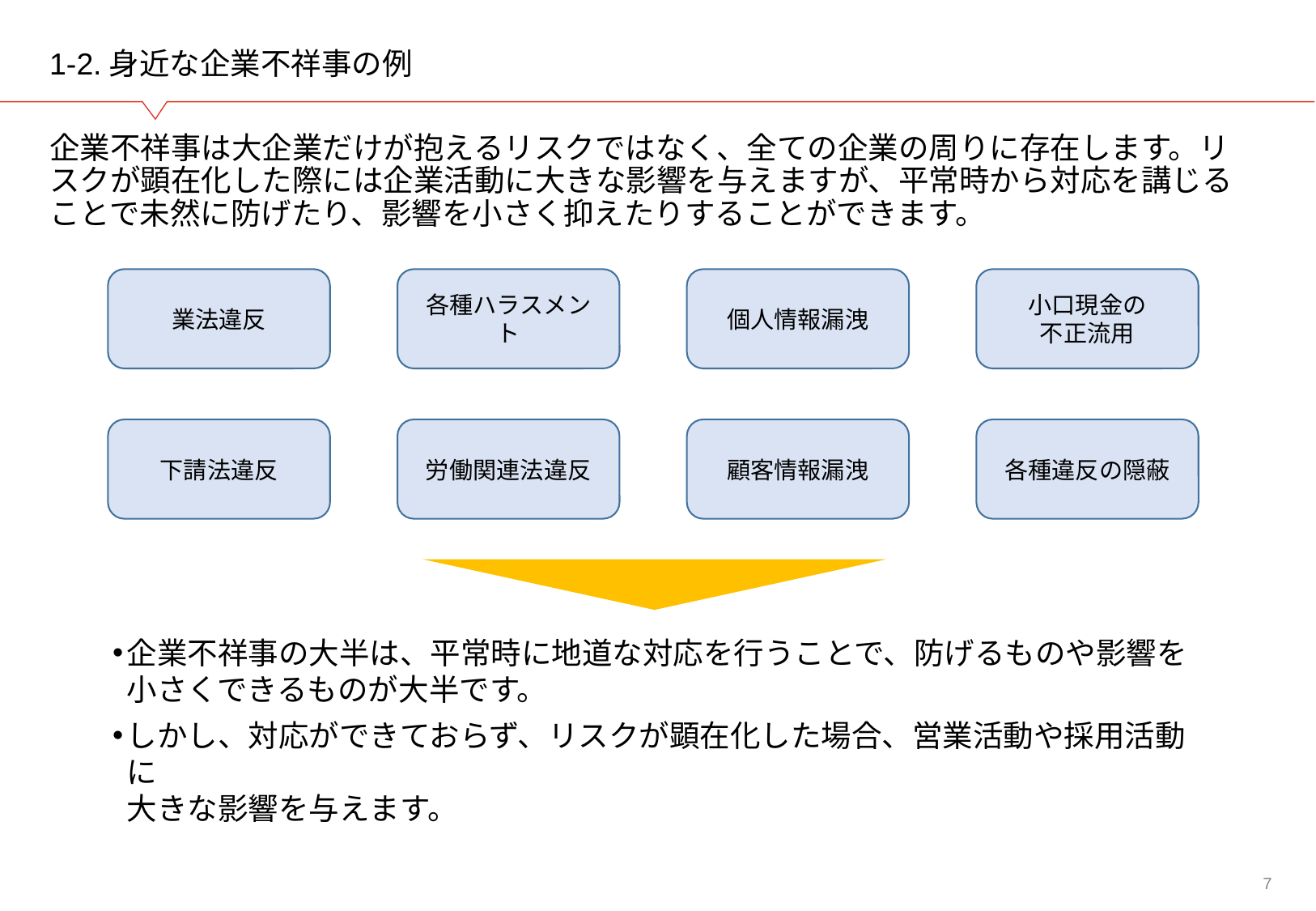

# 1-2.身近な企業不祥事の例
企業不祥事は大企業だけが抱えるリスクではなく、全ての企業の周りに存在します。リスクが顕在化した際には企業活動に大きな影響を与えますが、平常時から対応を講じることで未然に防げたり、影響を小さく抑えたりすることができます。
業法違反
各種ハラスメント
個人情報漏洩
小口現金の
不正流用
下請法違反
労働関連法違反
顧客情報漏洩
各種違反の隠蔽

企業不祥事の大半は、平常時に地道な対応を行うことで、防げるものや影響を小さくできるものが大半です。
しかし、対応ができておらず、リスクが顕在化した場合、営業活動や採用活動に
大きな影響を与えます。